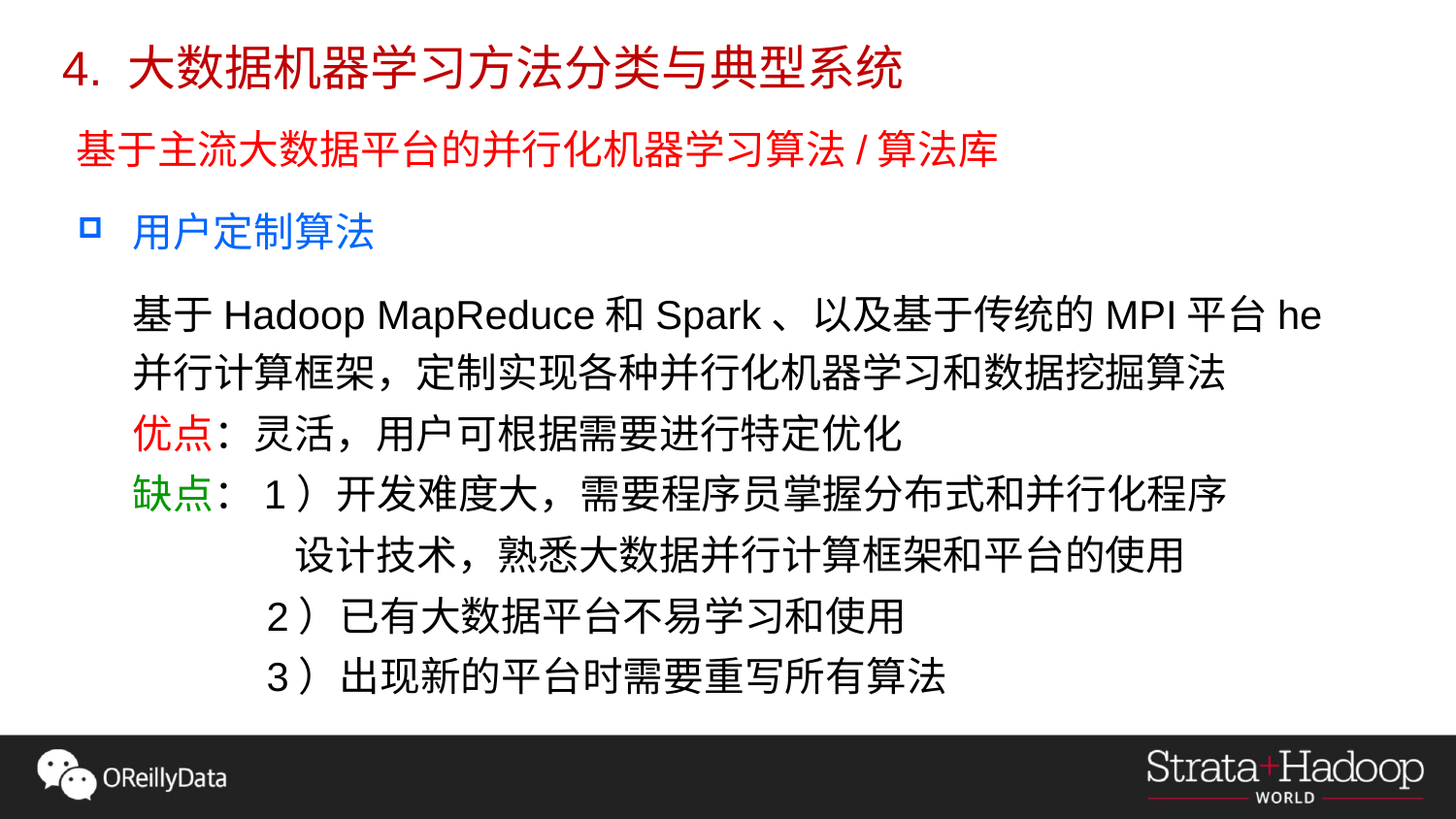

4. 大数据机器学习方法分类与典型系统
基于主流大数据平台的并行化机器学习算法/算法库
用户定制算法
基于Hadoop MapReduce和Spark、以及基于传统的MPI平台he 并行计算框架，定制实现各种并行化机器学习和数据挖掘算法
优点：灵活，用户可根据需要进行特定优化
缺点：1）开发难度大，需要程序员掌握分布式和并行化程序
                 设计技术，熟悉大数据并行计算框架和平台的使用
            2）已有大数据平台不易学习和使用
            3）出现新的平台时需要重写所有算法